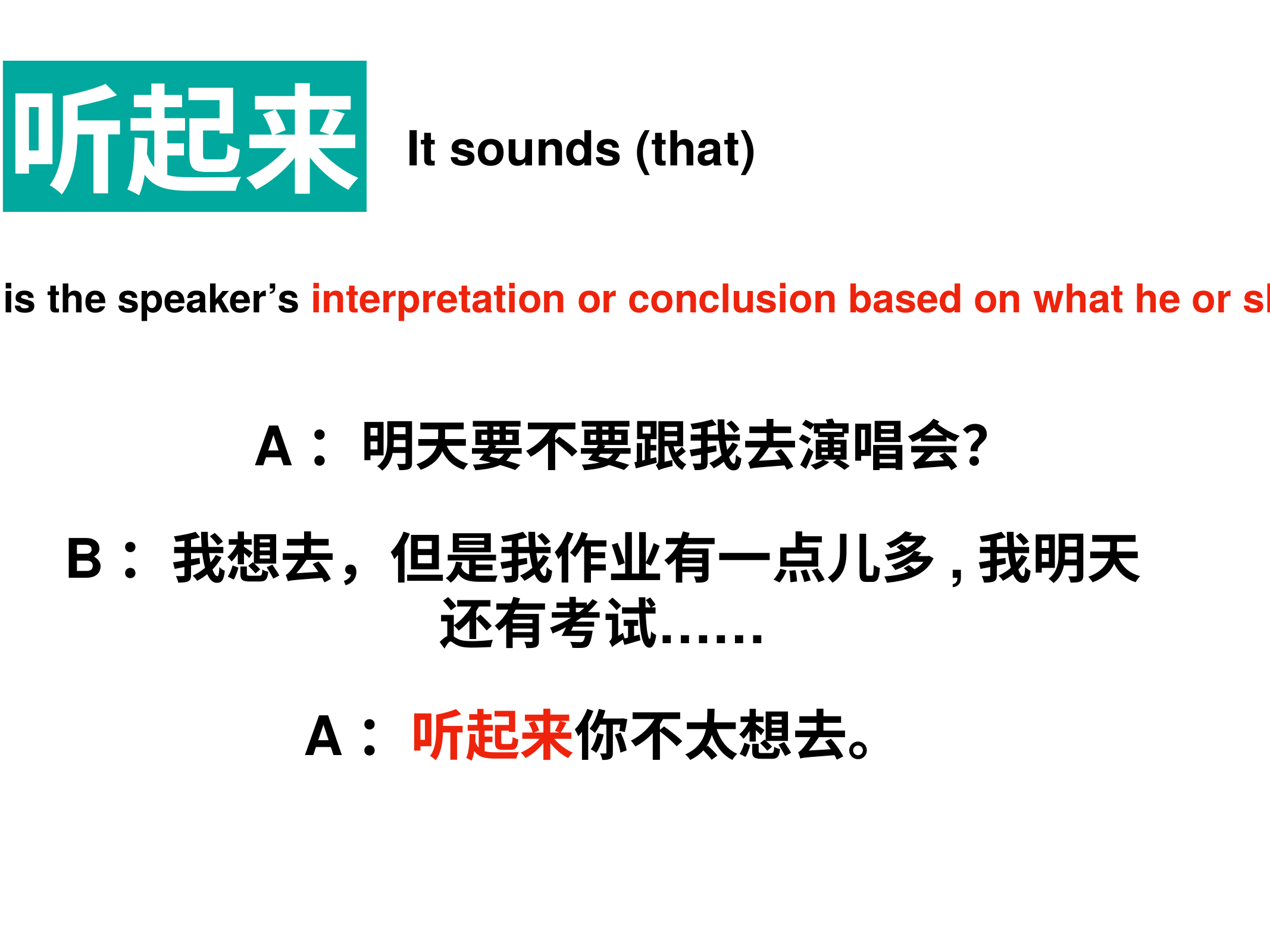

听起来
It sounds (that)
What follows is the speaker’s interpretation or conclusion based on what he or she has heard.
A：明天要不要跟我去演唱会？
B：我想去，但是我作业有一点儿多,我明天还有考试……
A：听起来你不太想去。